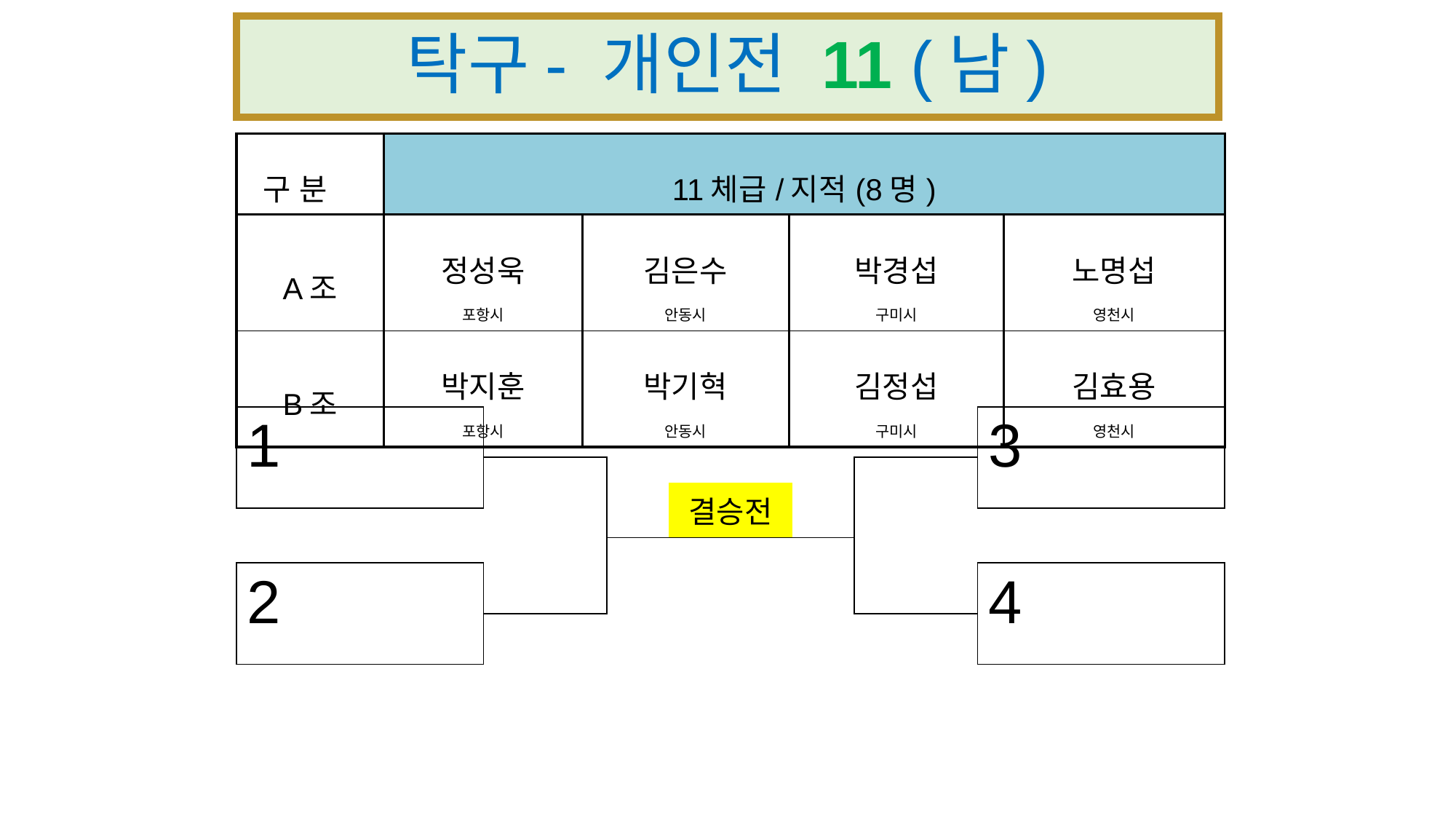

# 탁구- 개인전 11 (남)
| 구 분 | 11체급/지적(8명) |  |  |  |
| --- | --- | --- | --- | --- |
| A조 | 정성욱 포항시 | 김은수 안동시 | 박경섭 구미시 | 노명섭 영천시 |
| B조 | 박지훈 포항시 | 박기혁 안동시 | 김정섭 구미시 | 김효용 영천시 |
|  |  |  |  |  |  |  |  |  |  |
| --- | --- | --- | --- | --- | --- | --- | --- | --- | --- |
| 1 |  |  |  |  |  |  |  | 3 |  |
|  |  |  |  |  |  |  |  |  |  |
|  |  |  |  |  |  |  |  |  |  |
|  |  |  |  | 결승전 |  |  |  |  |  |
|  |  |  |  |  |  |  |  |  |  |
|  |  |  |  |  |  |  |  |  |  |
| 2 |  |  |  |  |  |  |  | 4 |  |
|  |  |  |  |  |  |  |  |  |  |
|  |  |  |  |  |  |  |  |  |  |
|  |  |  |  |  |  |  |  |  |  |
|  |  |  |  |  |  |  |  |  |  |